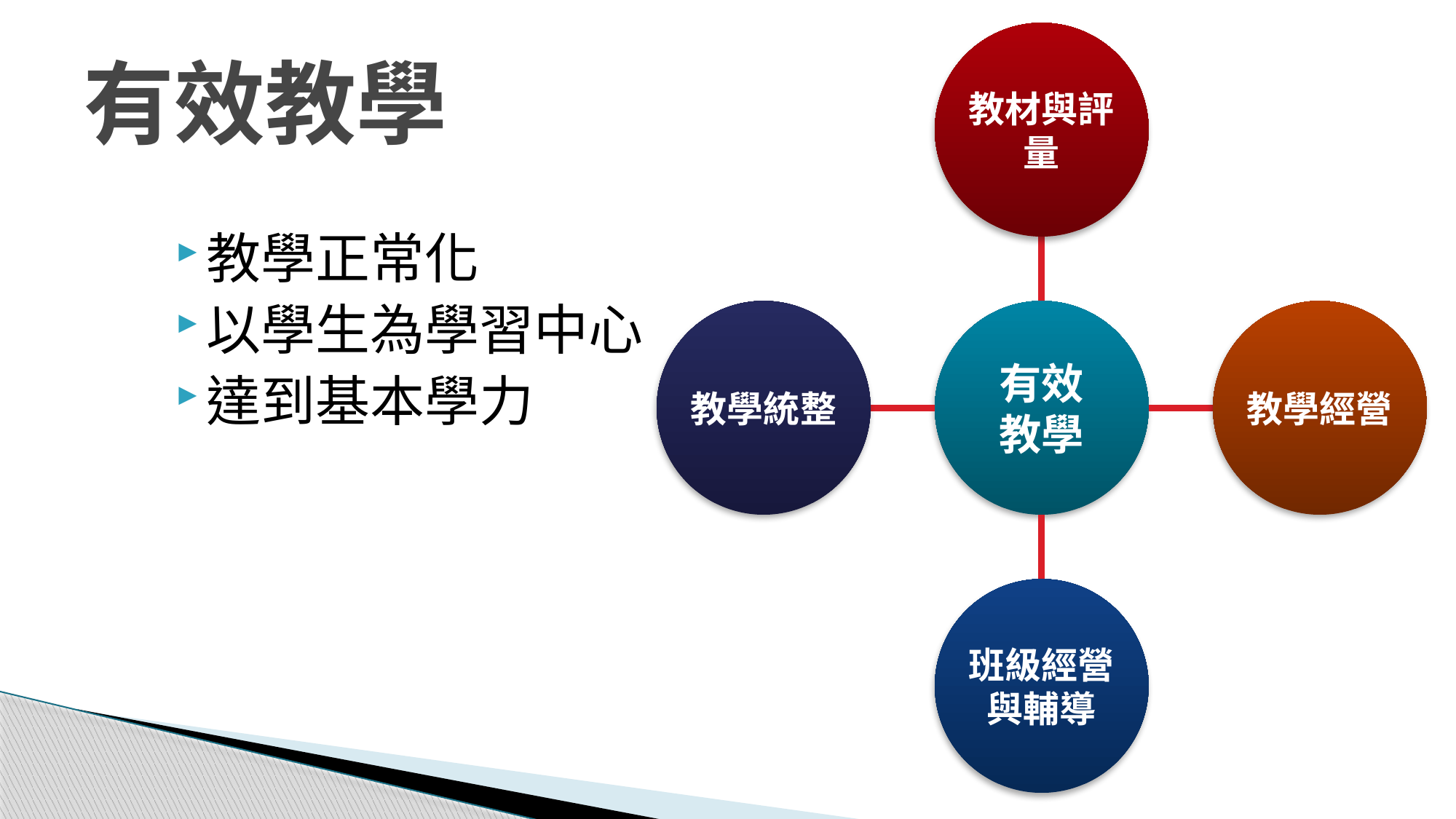

有效
教學

教材與評量

教學經營

班級經營
與輔導

教學統整
# 有效教學
教學正常化
以學生為學習中心
達到基本學力